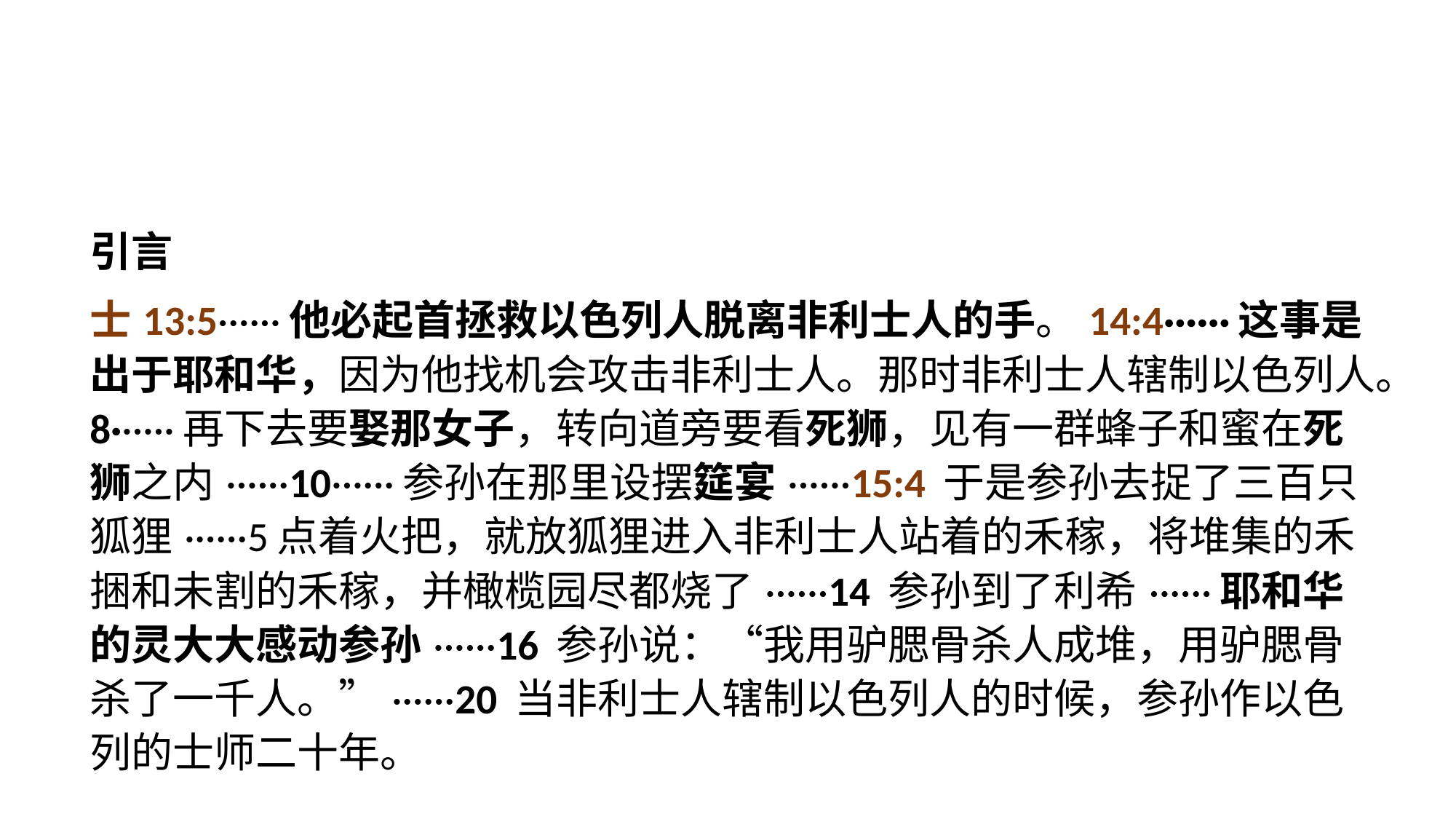

引言
士13:5······他必起首拯救以色列人脱离非利士人的手。14:4······这事是出于耶和华，因为他找机会攻击非利士人。那时非利士人辖制以色列人。8······再下去要娶那女子，转向道旁要看死狮，见有一群蜂子和蜜在死狮之内······10······参孙在那里设摆筵宴······15:4 于是参孙去捉了三百只狐狸······5点着火把，就放狐狸进入非利士人站着的禾稼，将堆集的禾捆和未割的禾稼，并橄榄园尽都烧了······14 参孙到了利希······耶和华的灵大大感动参孙······16 参孙说：“我用驴腮骨杀人成堆，用驴腮骨杀了一千人。”······20 当非利士人辖制以色列人的时候，参孙作以色列的士师二十年。